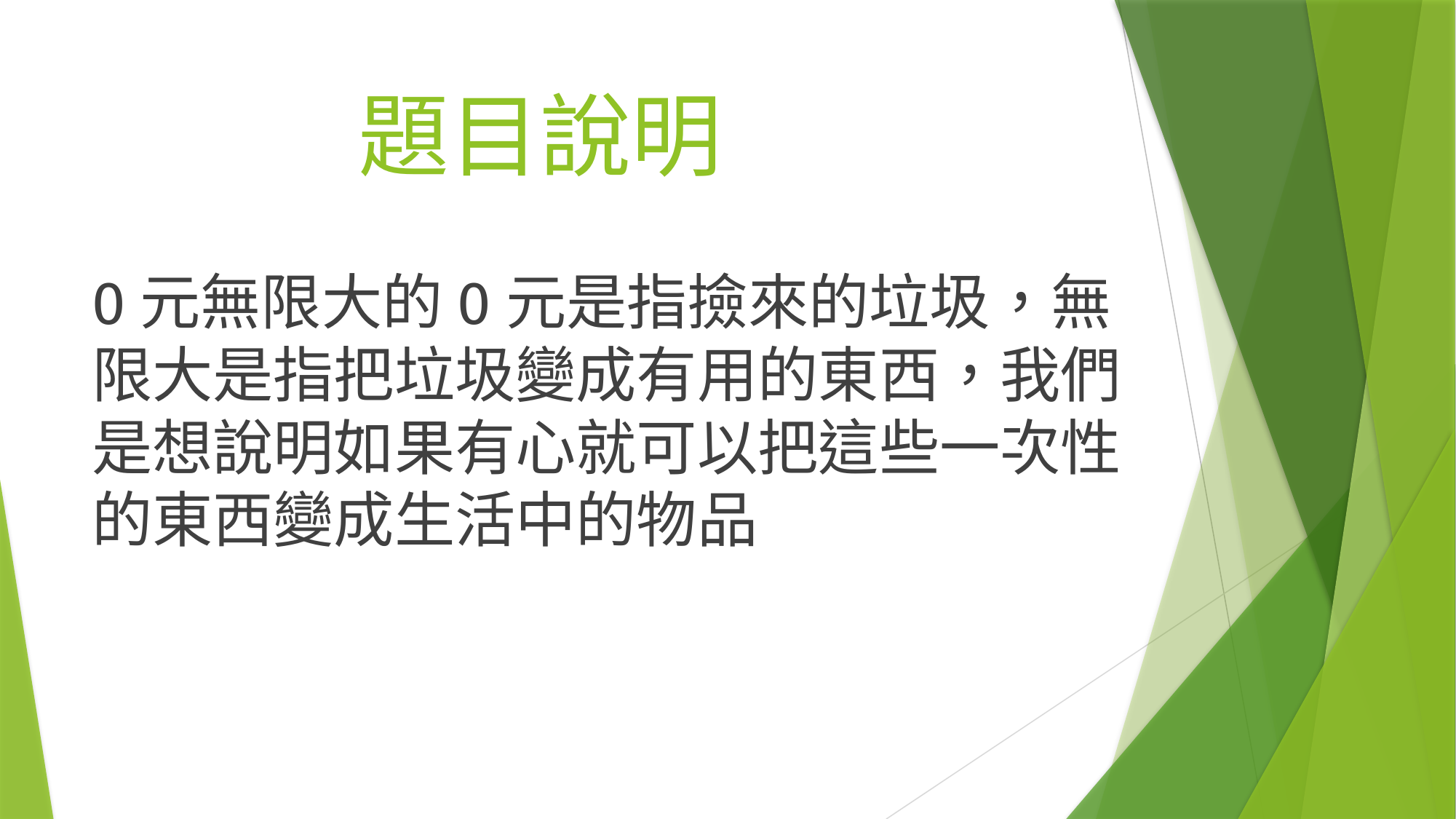

# 題目說明
0元無限大的0元是指撿來的垃圾，無限大是指把垃圾變成有用的東西，我們是想說明如果有心就可以把這些一次性的東西變成生活中的物品